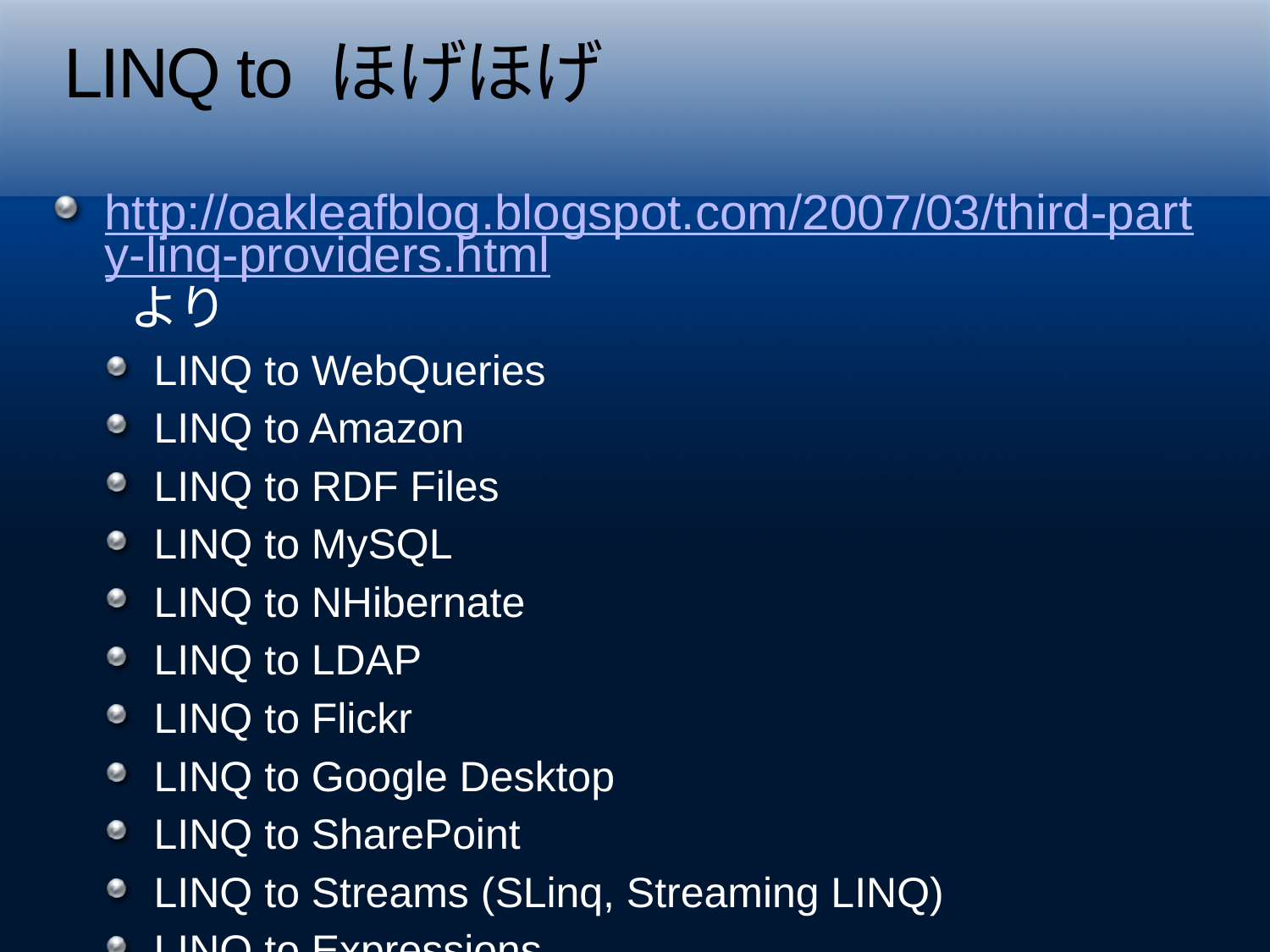

# LINQ to ほげほげ
http://oakleafblog.blogspot.com/2007/03/third-party-linq-providers.html より
LINQ to WebQueries
LINQ to Amazon
LINQ to RDF Files
LINQ to MySQL
LINQ to NHibernate
LINQ to LDAP
LINQ to Flickr
LINQ to Google Desktop
LINQ to SharePoint
LINQ to Streams (SLinq, Streaming LINQ)
LINQ to Expressions